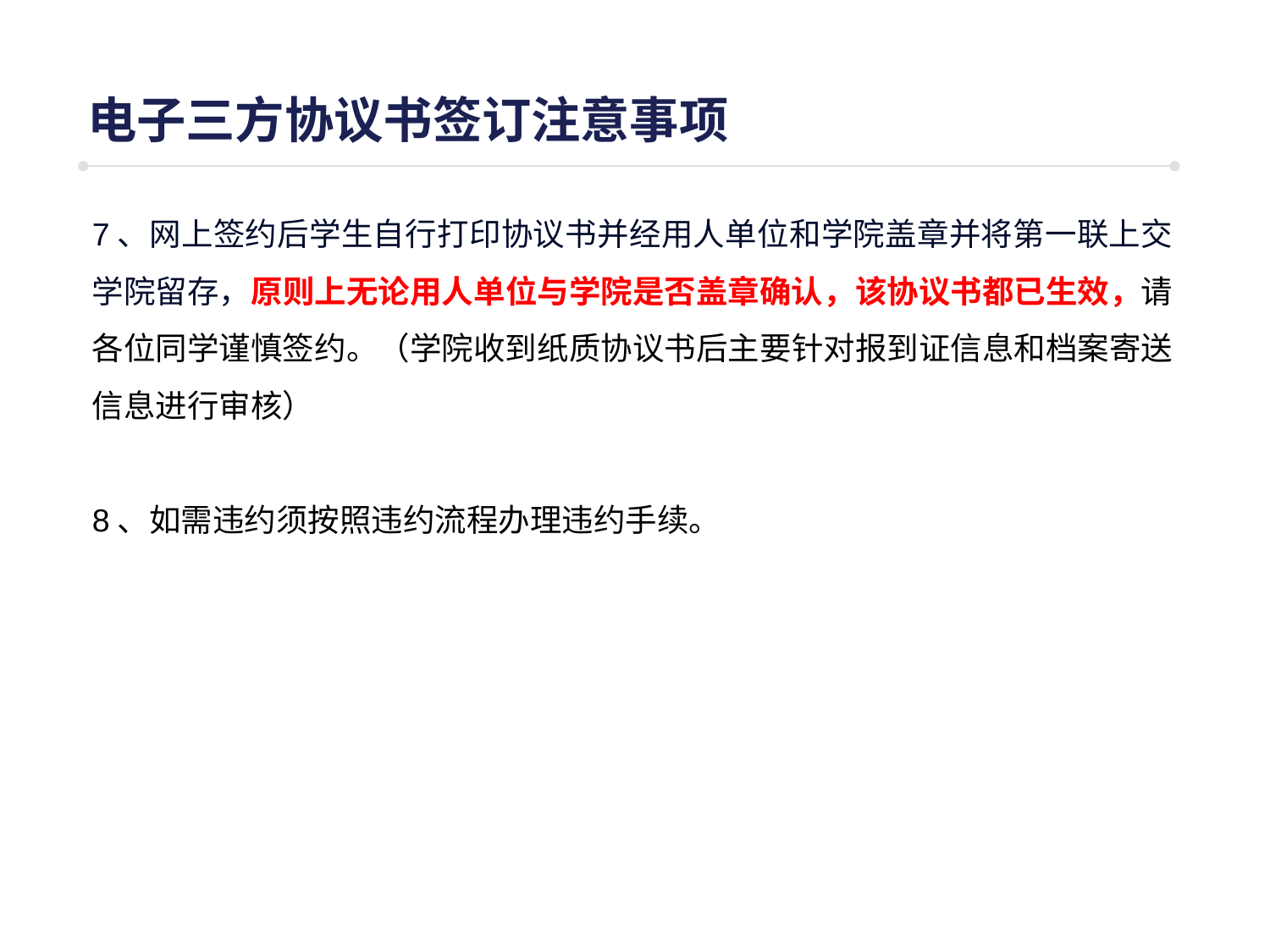

电子三方协议书签订注意事项
7、网上签约后学生自行打印协议书并经用人单位和学院盖章并将第一联上交学院留存，原则上无论用人单位与学院是否盖章确认，该协议书都已生效，请各位同学谨慎签约。（学院收到纸质协议书后主要针对报到证信息和档案寄送信息进行审核）

8、如需违约须按照违约流程办理违约手续。